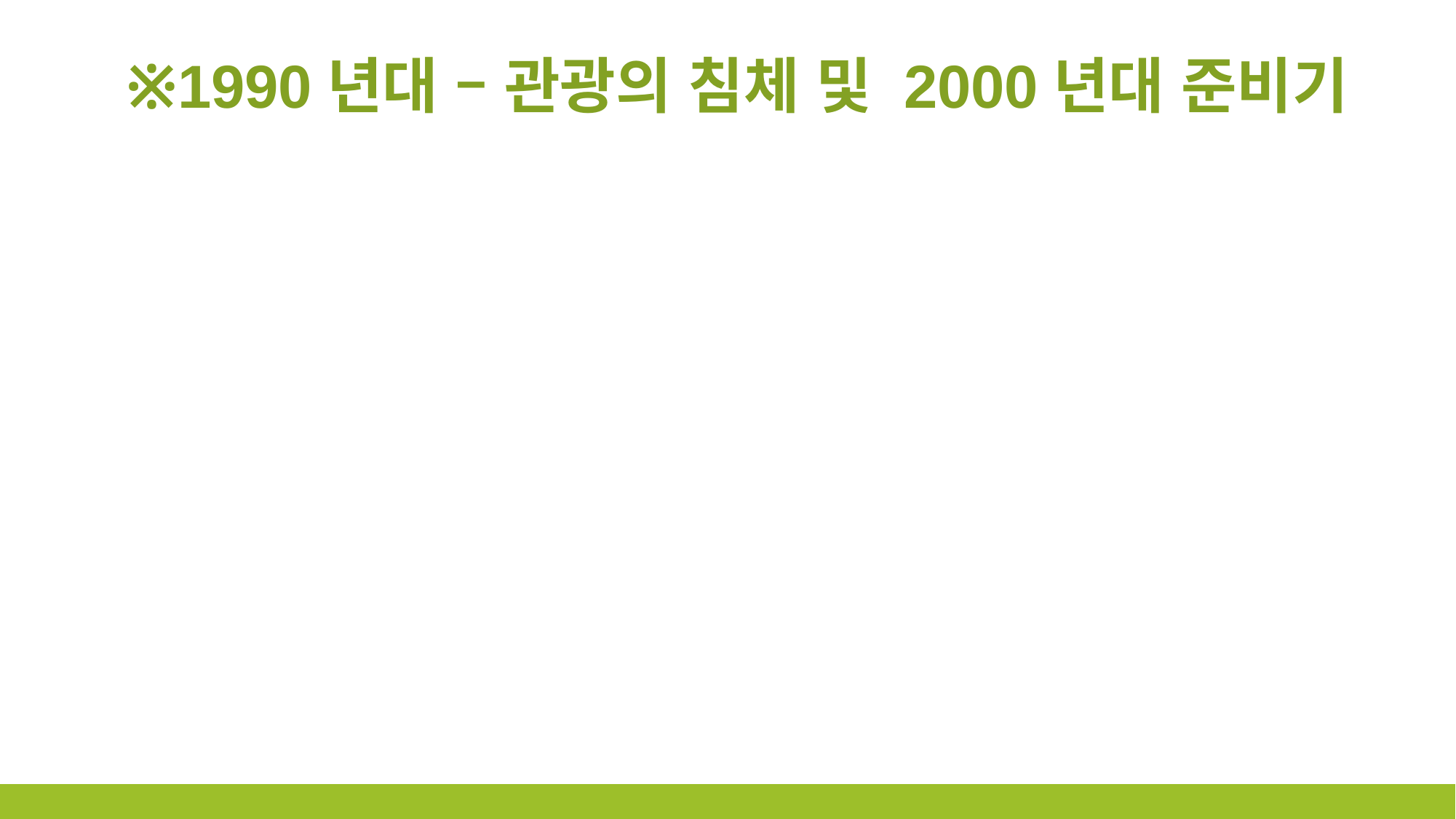

※1990년대 – 관광의 침체 및 2000년대 준비기